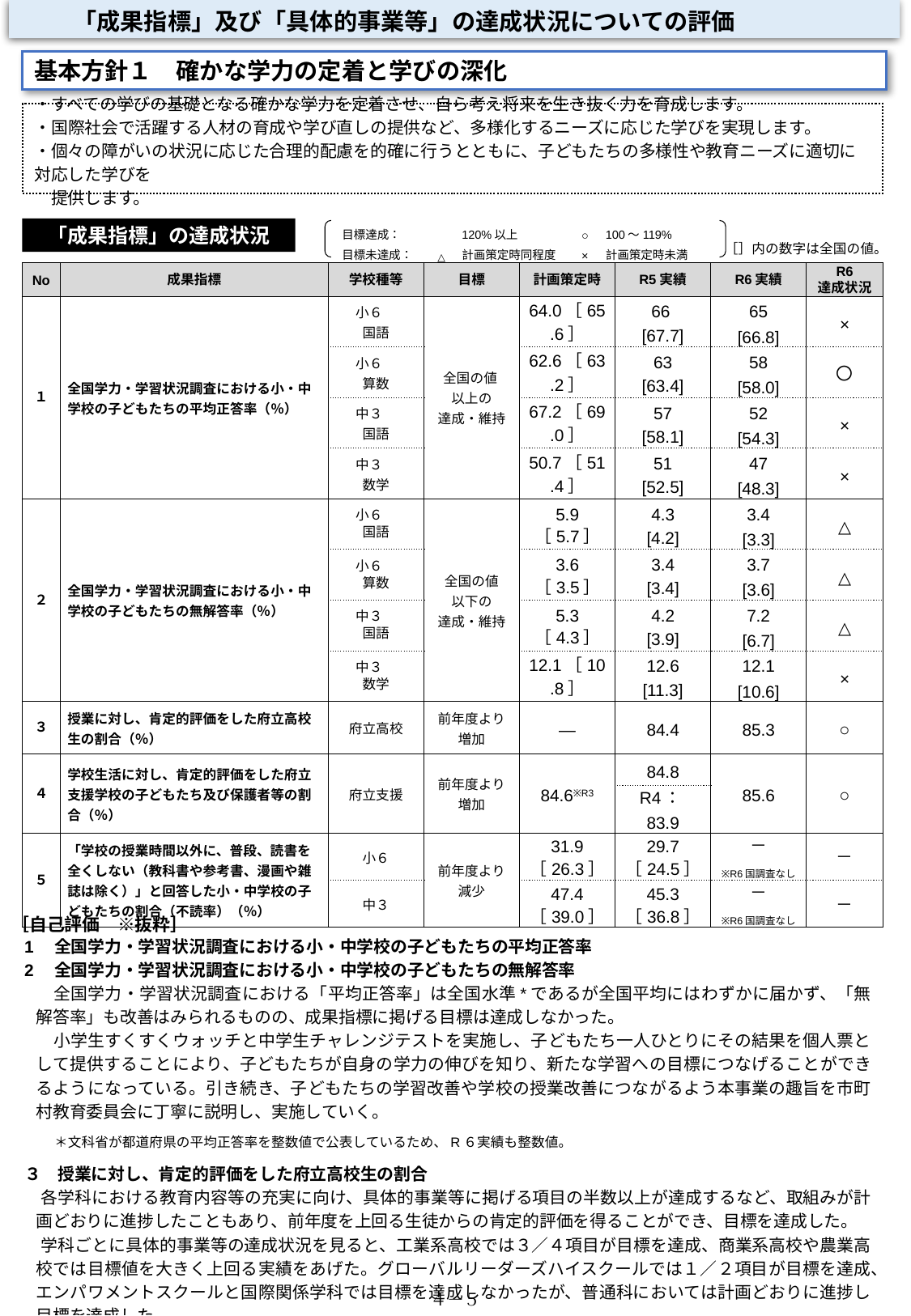

「成果指標」及び「具体的事業等」の達成状況についての評価
基本方針１　確かな学力の定着と学びの深化

・すべての学びの基礎となる確かな学力を定着させ、自ら考え将来を生き抜く力を育成します。
・国際社会で活躍する人材の育成や学び直しの提供など、多様化するニーズに応じた学びを実現します。
・個々の障がいの状況に応じた合理的配慮を的確に行うとともに、子どもたちの多様性や教育ニーズに適切に対応した学びを
　提供します。
| 目標達成： | ◎ | 120%以上 | ○ | 100～119% |
| --- | --- | --- | --- | --- |
| 目標未達成： | △ | 計画策定時同程度 | × | 計画策定時未満 |
「成果指標」の達成状況

［］内の数字は全国の値。
| No | 成果指標 | 学校種等 | 目標 | 計画策定時 | R5実績 | R6実績 | R6 達成状況 |
| --- | --- | --- | --- | --- | --- | --- | --- |
| １ | 全国学力・学習状況調査における小・中学校の子どもたちの平均正答率（％） | 小６　 国語 | 全国の値 以上の 達成・維持 | 64.0［65.6］ | 66  [67.7] | 65 [66.8] | × |
|  |  | 小６　 算数 |  | 62.6［63.2］ | 63 [63.4] | 58 [58.0] | 〇 |
|  |  | 中３　 国語 |  | 67.2［69.0］ | 57 [58.1] | 52 [54.3] | × |
|  |  | 中３　 数学 |  | 50.7［51.4］ | 51 [52.5] | 47 [48.3] | × |
| ２ | 全国学力・学習状況調査における小・中学校の子どもたちの無解答率（％） | 小６　 国語 | 全国の値 以下の 達成・維持 | 5.9 ［5.7］ | 4.3 [4.2] | 3.4 [3.3] | △ |
|  |  | 小６　 算数 |  | 3.6 ［3.5］ | 3.4 [3.4] | 3.7 [3.6] | △ |
|  |  | 中３　 国語 |  | 5.3 ［4.3］ | 4.2 [3.9] | 7.2 [6.7] | △ |
|  |  | 中３　 数学 |  | 12.1［10.8］ | 12.6 [11.3] | 12.1 [10.6] | × |
| ３ | 授業に対し、肯定的評価をした府立高校生の割合（％） | 府立高校 | 前年度より 増加 | ― | 84.4 | 85.3 | ○ |
| ４ | 学校生活に対し、肯定的評価をした府立支援学校の子どもたち及び保護者等の割合（％） | 府立支援 | 前年度より 増加 | 84.6※R3 | 84.8 | 85.6 | ○ |
|  |  |  |  |  | R4：83.9 |  |  |
| ５ | 「学校の授業時間以外に、普段、読書を全くしない（教科書や参考書、漫画や雑誌は除く）」と回答した小・中学校の子どもたちの割合（不読率）（％） | 小６ | 前年度より 減少 | 31.9 ［26.3］ | 29.7 ［24.5］ | － ※R6国調査なし | － |
|  |  | 中３ |  | 47.4 ［39.0］ | 45.3 ［36.8］ | － ※R6国調査なし | － |
［自己評価　※抜粋］
1　全国学力・学習状況調査における小・中学校の子どもたちの平均正答率
2　全国学力・学習状況調査における小・中学校の子どもたちの無解答率
　全国学力・学習状況調査における「平均正答率」は全国水準*であるが全国平均にはわずかに届かず、「無解答率」も改善はみられるものの、成果指標に掲げる目標は達成しなかった。
　小学生すくすくウォッチと中学生チャレンジテストを実施し、子どもたち一人ひとりにその結果を個人票として提供することにより、子どもたちが自身の学力の伸びを知り、新たな学習への目標につなげることができるようになっている。引き続き、子どもたちの学習改善や学校の授業改善につながるよう本事業の趣旨を市町村教育委員会に丁寧に説明し、実施していく。
　 　＊文科省が都道府県の平均正答率を整数値で公表しているため、R６実績も整数値。
３　授業に対し、肯定的評価をした府立高校生の割合
　各学科における教育内容等の充実に向け、具体的事業等に掲げる項目の半数以上が達成するなど、取組みが計画どおりに進捗したこともあり、前年度を上回る生徒からの肯定的評価を得ることができ、目標を達成した。
　学科ごとに具体的事業等の達成状況を見ると、工業系高校では３／４項目が目標を達成、商業系高校や農業高校では目標値を大きく上回る実績をあげた。グローバルリーダーズハイスクールでは１／２項目が目標を達成、エンパワメントスクールと国際関係学科では目標を達成しなかったが、普通科においては計画どおりに進捗し目標を達成した。
４－５